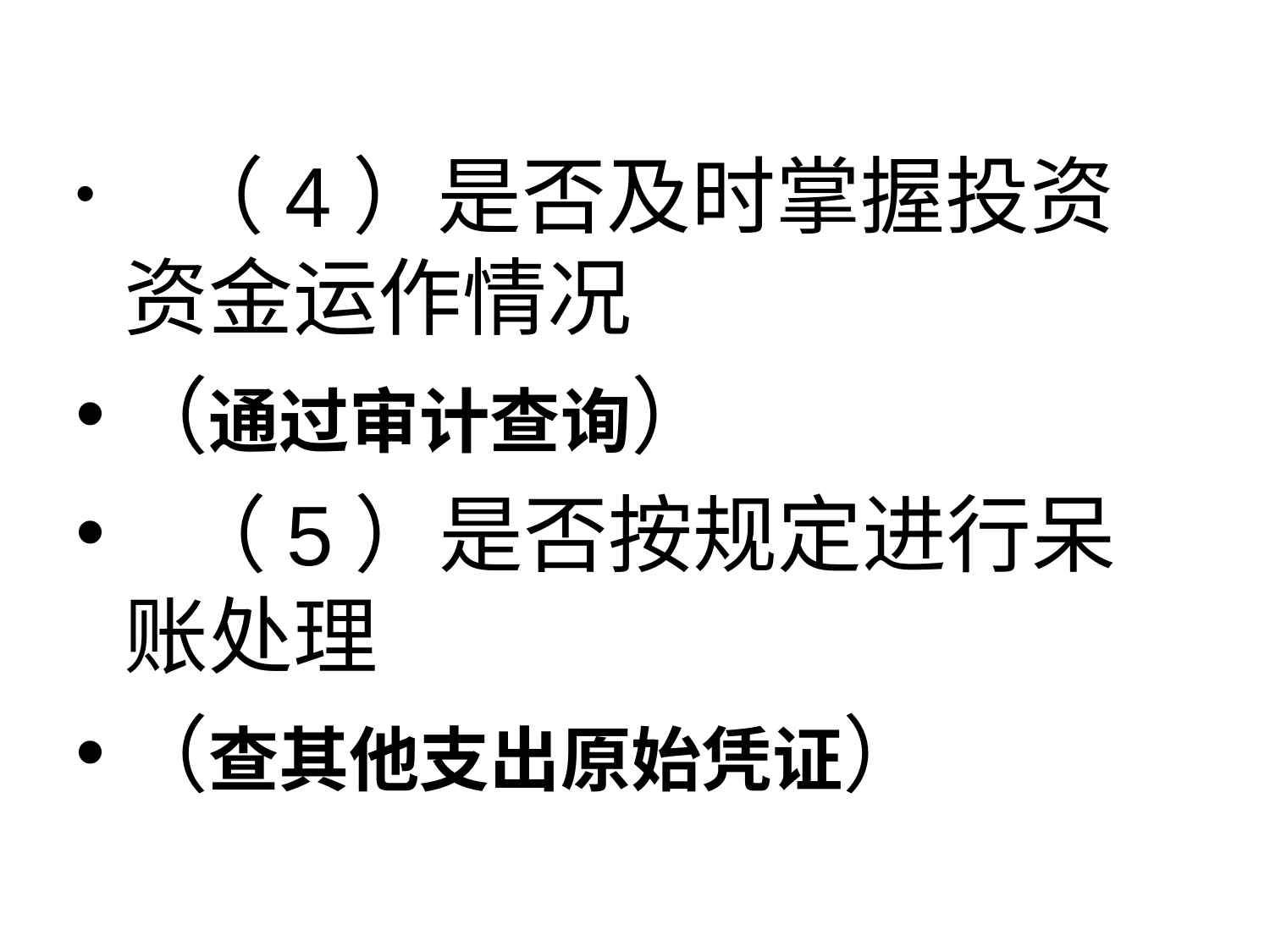

#
　（4）是否及时掌握投资资金运作情况
（通过审计查询）
  （5）是否按规定进行呆账处理
（查其他支出原始凭证）